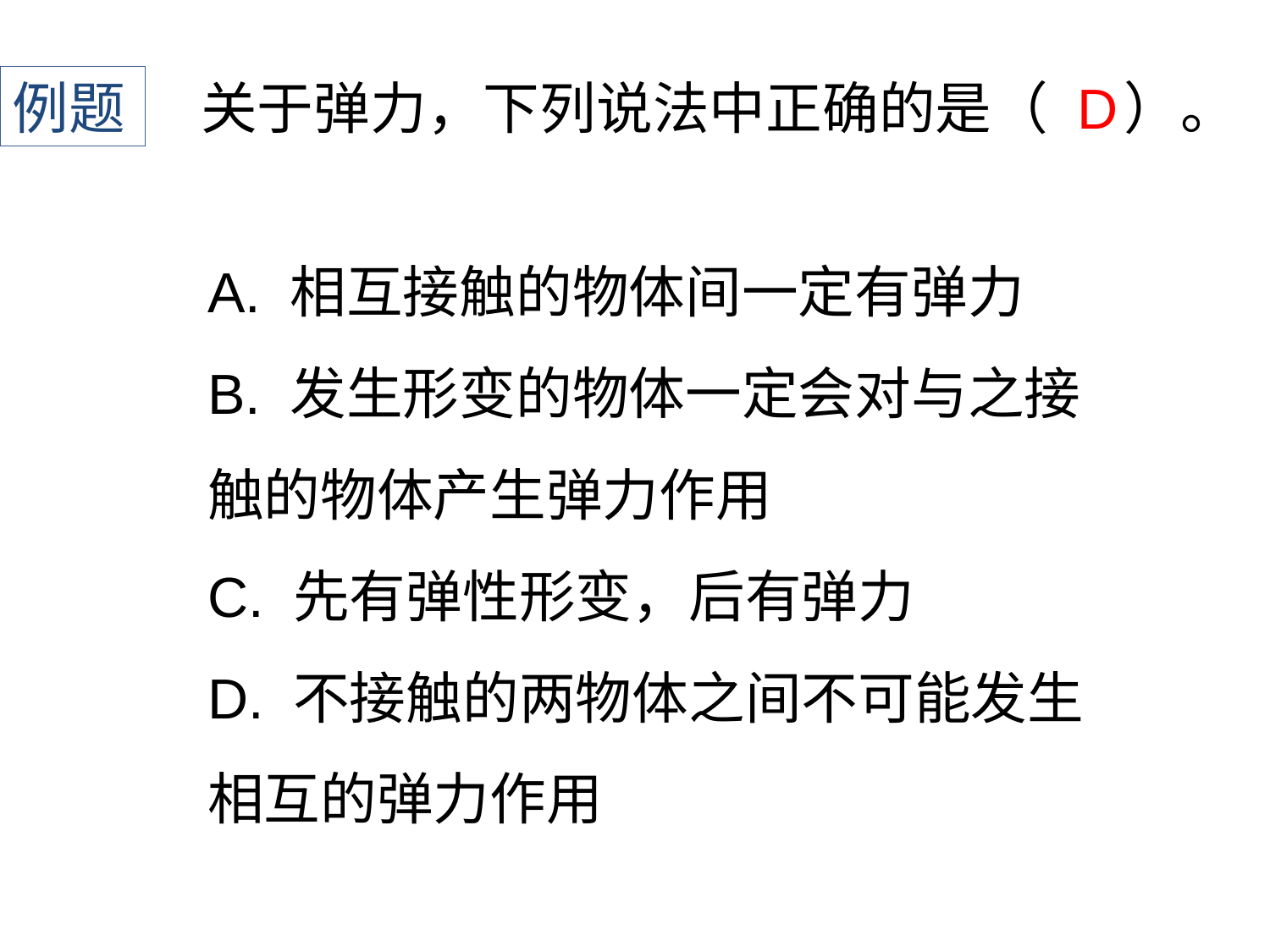

例题
﻿关于弹力，下列说法中正确的是（      ）。
D
﻿A. 相互接触的物体间一定有弹力
B. 发生形变的物体一定会对与之接触的物体产生弹力作用
C. 先有弹性形变，后有弹力
D. 不接触的两物体之间不可能发生相互的弹力作用